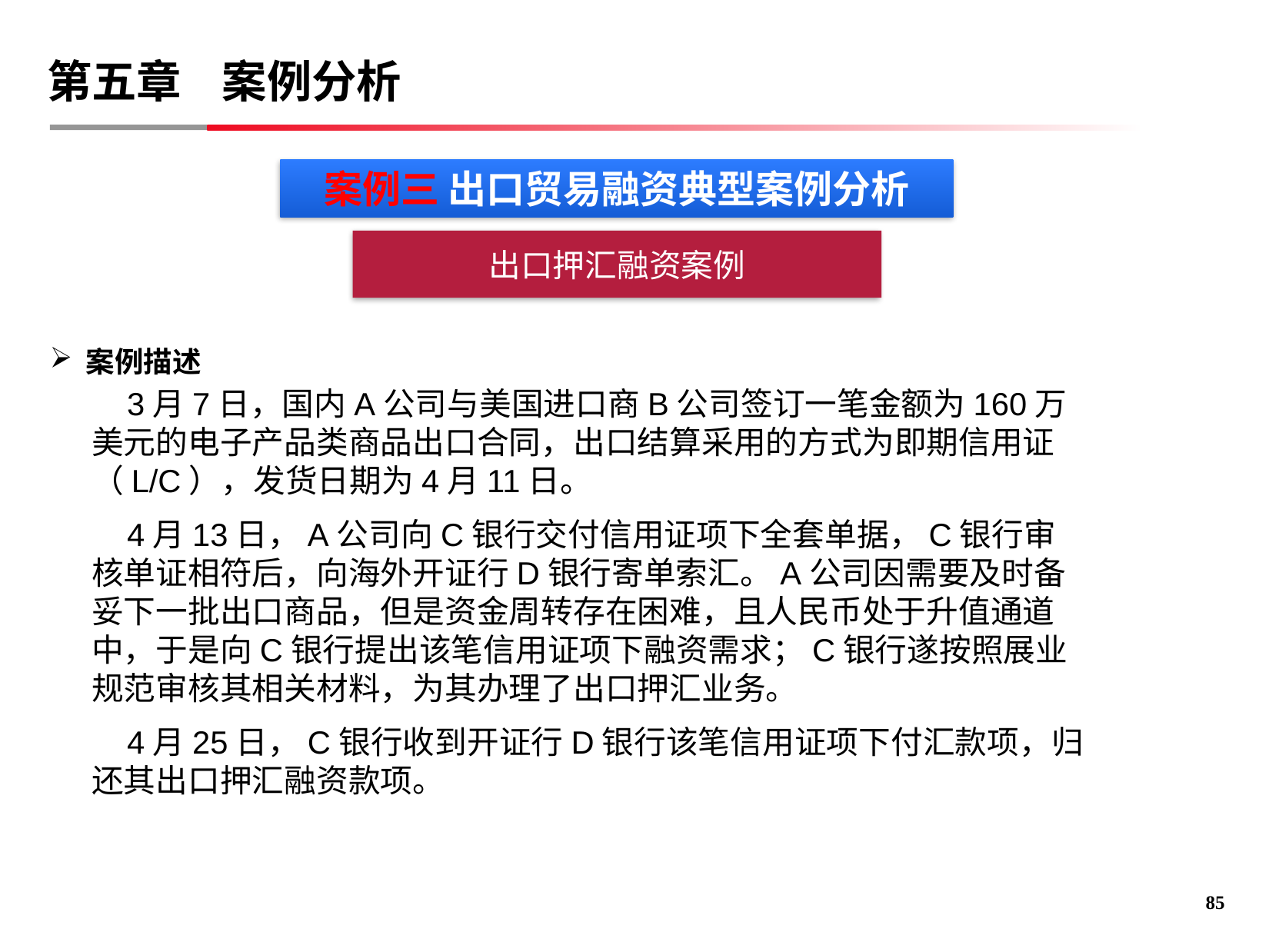

第五章    案例分析
案例三 出口贸易融资典型案例分析
出口押汇融资案例
案例描述

    3月7日，国内A公司与美国进口商B公司签订一笔金额为160万美元的电子产品类商品出口合同，出口结算采用的方式为即期信用证（L/C），发货日期为4月11日。

    4月13日，A公司向C银行交付信用证项下全套单据，C银行审核单证相符后，向海外开证行D银行寄单索汇。A公司因需要及时备妥下一批出口商品，但是资金周转存在困难，且人民币处于升值通道中，于是向C银行提出该笔信用证项下融资需求；C银行遂按照展业规范审核其相关材料，为其办理了出口押汇业务。

    4月25日，C银行收到开证行D银行该笔信用证项下付汇款项，归还其出口押汇融资款项。

85